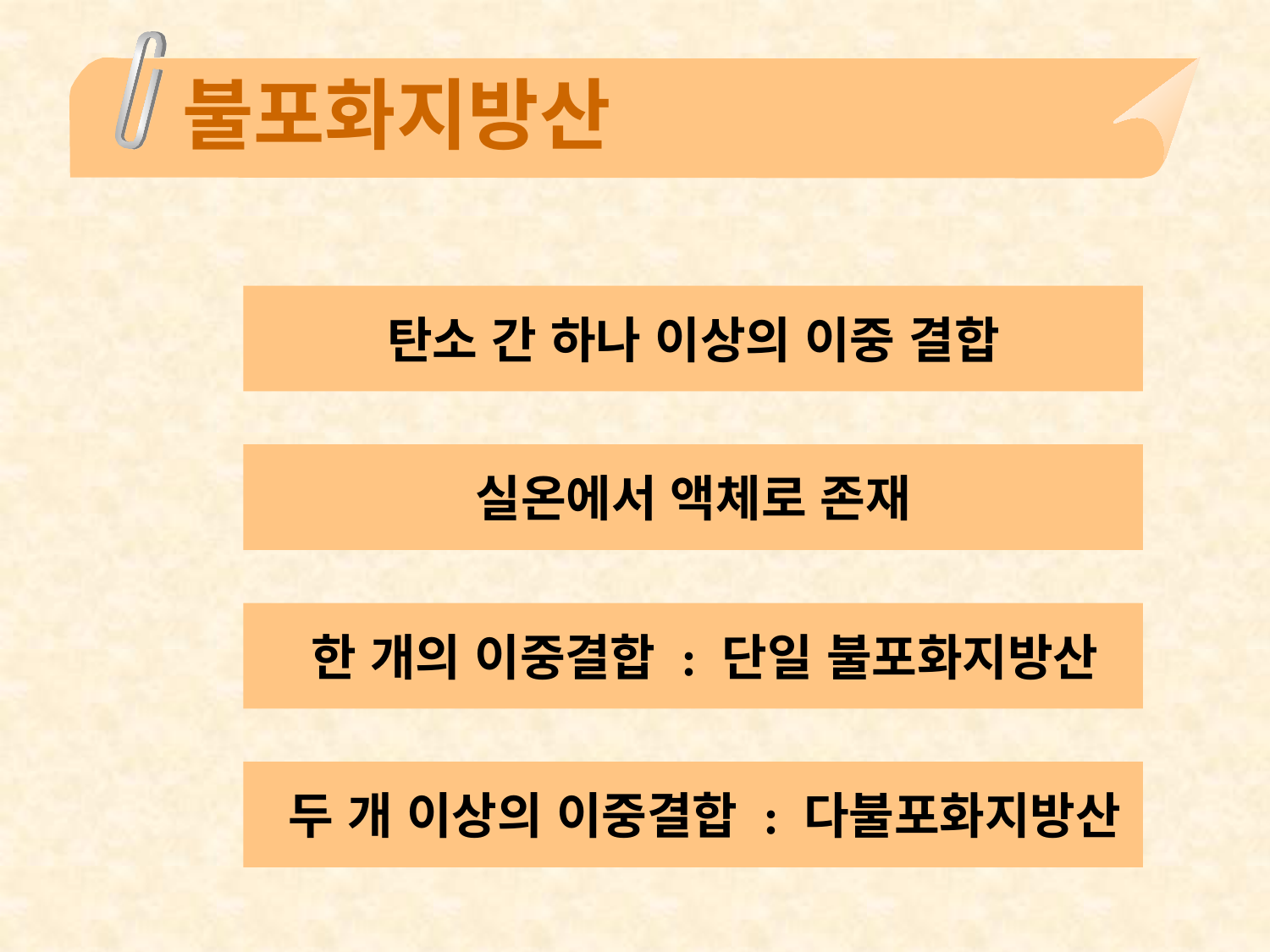

# 불포화지방산
탄소 간 하나 이상의 이중 결합
실온에서 액체로 존재
 한 개의 이중결합 : 단일 불포화지방산
 두 개 이상의 이중결합 : 다불포화지방산